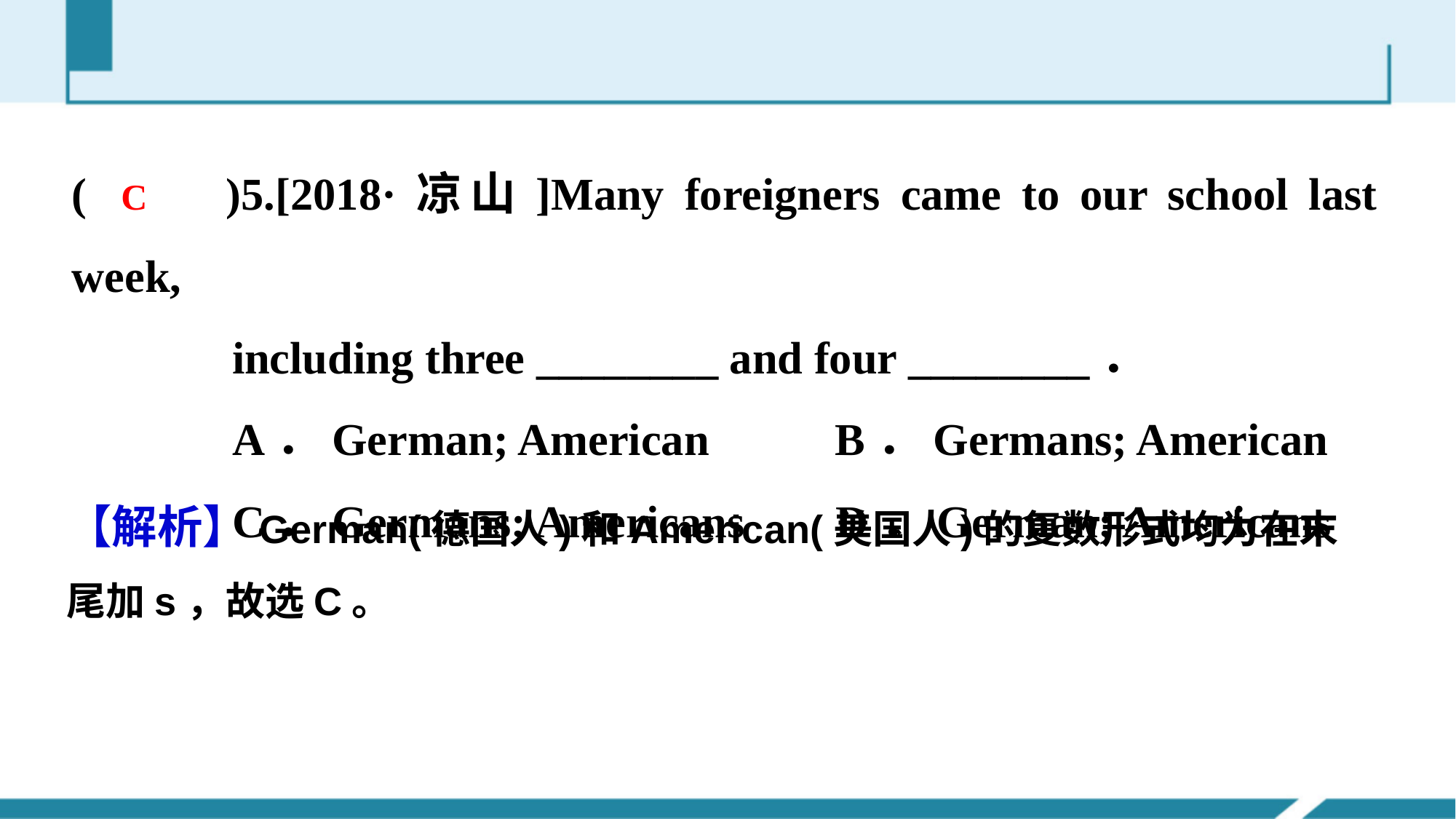

(　　)5.[2018·凉山]Many foreigners came to our school last week,
              including three ________ and four ________．
              A．German; American           B．Germans; American
              C．Germans; Americans        D．German; Americans
C
【解析】German(德国人)和American(美国人)的复数形式均为在末尾加­s，故选C。